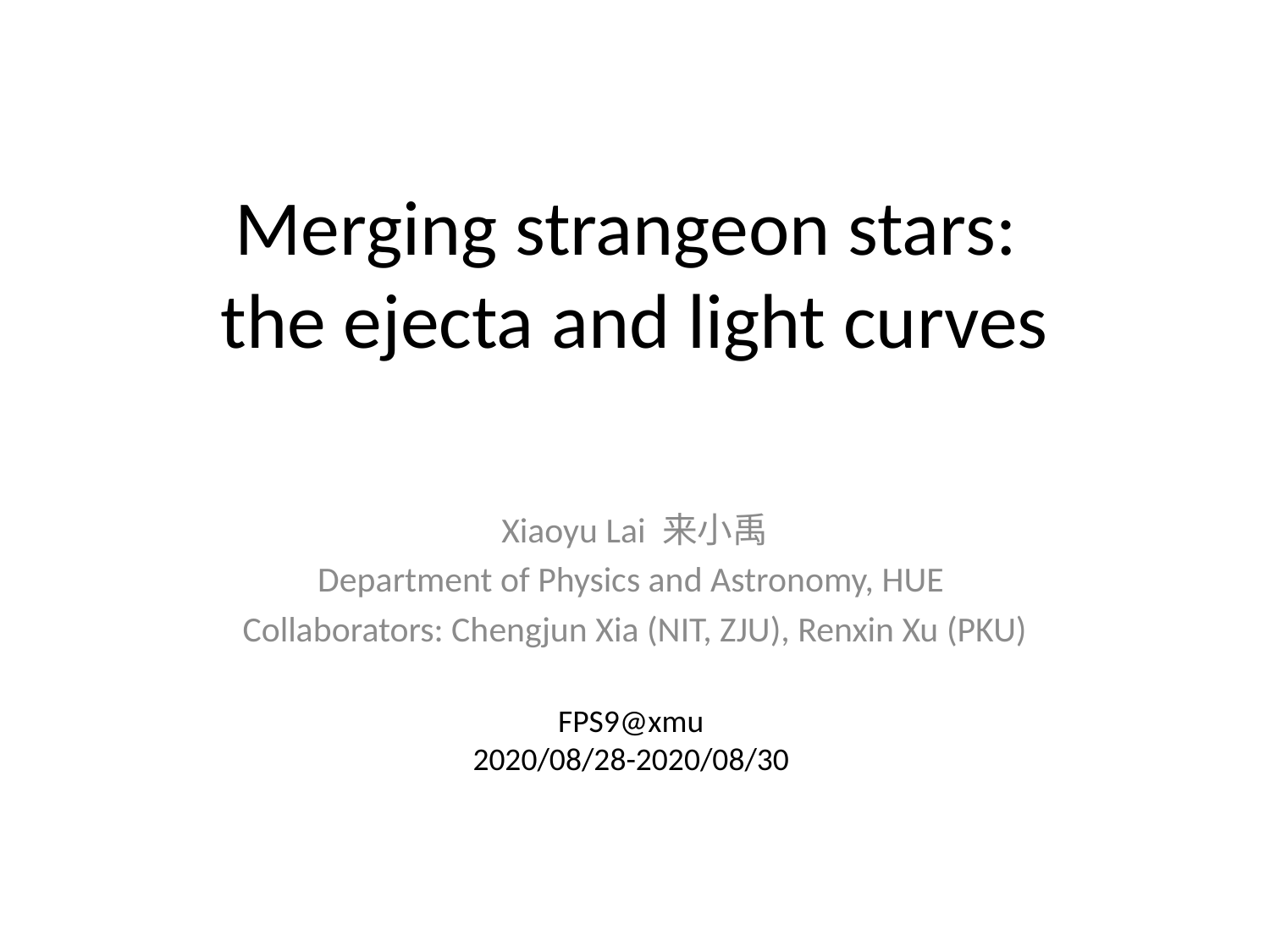

Merging strangeon stars:
the ejecta and light curves
Xiaoyu Lai 来小禹
Department of Physics and Astronomy, HUE
Collaborators: Chengjun Xia (NIT, ZJU), Renxin Xu (PKU)
FPS9@xmu
2020/08/28-2020/08/30